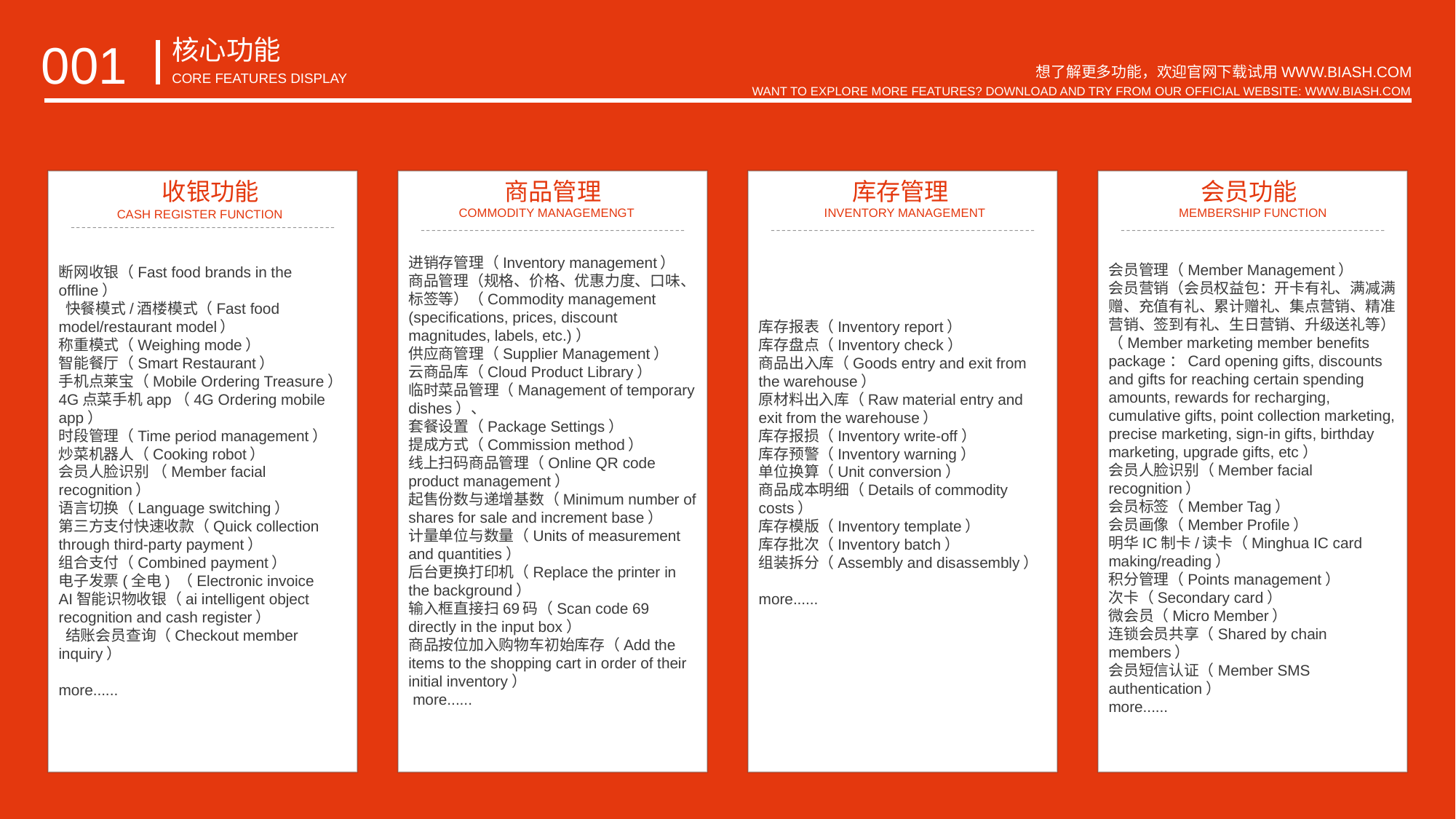

001
核心功能
想了解更多功能，欢迎官网下载试用www.biash.com
 Want to explore more features? Download and try from our official website: www.biash.com
CORE FEATURES DISPLAY

断网收银（Fast food brands in the offline）
 快餐模式/酒楼模式（Fast food model/restaurant model）
称重模式（Weighing mode）
智能餐厅（Smart Restaurant）
手机点莱宝（Mobile Ordering Treasure）
4G点菜手机app（4G Ordering mobile app）
时段管理（Time period management）
炒菜机器人（Cooking robot）
会员人脸识别 （Member facial recognition）
语言切换（Language switching）
第三方支付快速收款（Quick collection through third-party payment）
组合支付（Combined payment）
电子发票(全电) （Electronic invoice
AI智能识物收银（ai intelligent object recognition and cash register）
 结账会员查询（Checkout member inquiry）

more......

收银功能
     CASH REGISTER FUNCTION

进销存管理（Inventory management）
商品管理（规格、价格、优惠力度、口味、标签等）（Commodity management (specifications, prices, discount magnitudes, labels, etc.)）
供应商管理（Supplier Management）
云商品库（Cloud Product Library）
临时菜品管理（Management of temporary dishes）、
套餐设置（Package Settings）
提成方式（Commission method）
线上扫码商品管理（Online QR code product management）
起售份数与递增基数（Minimum number of shares for sale and increment base）
计量单位与数量（Units of measurement and quantities）
后台更换打印机（Replace the printer in the background）
输入框直接扫69码（Scan code 69 directly in the input box）
商品按位加入购物车初始库存（Add the items to the shopping cart in order of their initial inventory）
 more......
商品管理
        COMMODITY MANAGEMENGT
库存报表（Inventory report）
库存盘点（Inventory check）
商品出入库（Goods entry and exit from the warehouse）
原材料出入库（Raw material entry and exit from the warehouse）
库存报损（Inventory write-off）
库存预警（Inventory warning）
单位换算（Unit conversion）
商品成本明细（Details of commodity costs）
库存模版（Inventory template）
库存批次（Inventory batch）
组装拆分（Assembly and disassembly）

more......

库存管理
            INVENTORY MANAGEMENT

会员管理（Member Management）
会员营销（会员权益包：开卡有礼、满减满赠、充值有礼、累计赠礼、集点营销、精准营销、签到有礼、生日营销、升级送礼等）（Member marketing member benefits package：Card opening gifts, discounts and gifts for reaching certain spending amounts, rewards for recharging, cumulative gifts, point collection marketing, precise marketing, sign-in gifts, birthday marketing, upgrade gifts, etc）
会员人脸识别（Member facial recognition）
会员标签（Member Tag）
会员画像（Member Profile）
明华IC制卡/读卡（Minghua IC card making/reading）
积分管理（Points management）
次卡（Secondary card）
微会员（Micro Member）
连锁会员共享（Shared by chain members）
会员短信认证（Member SMS authentication）
more......
会员功能
           MEMBERSHIP FUNCTION
收银功能